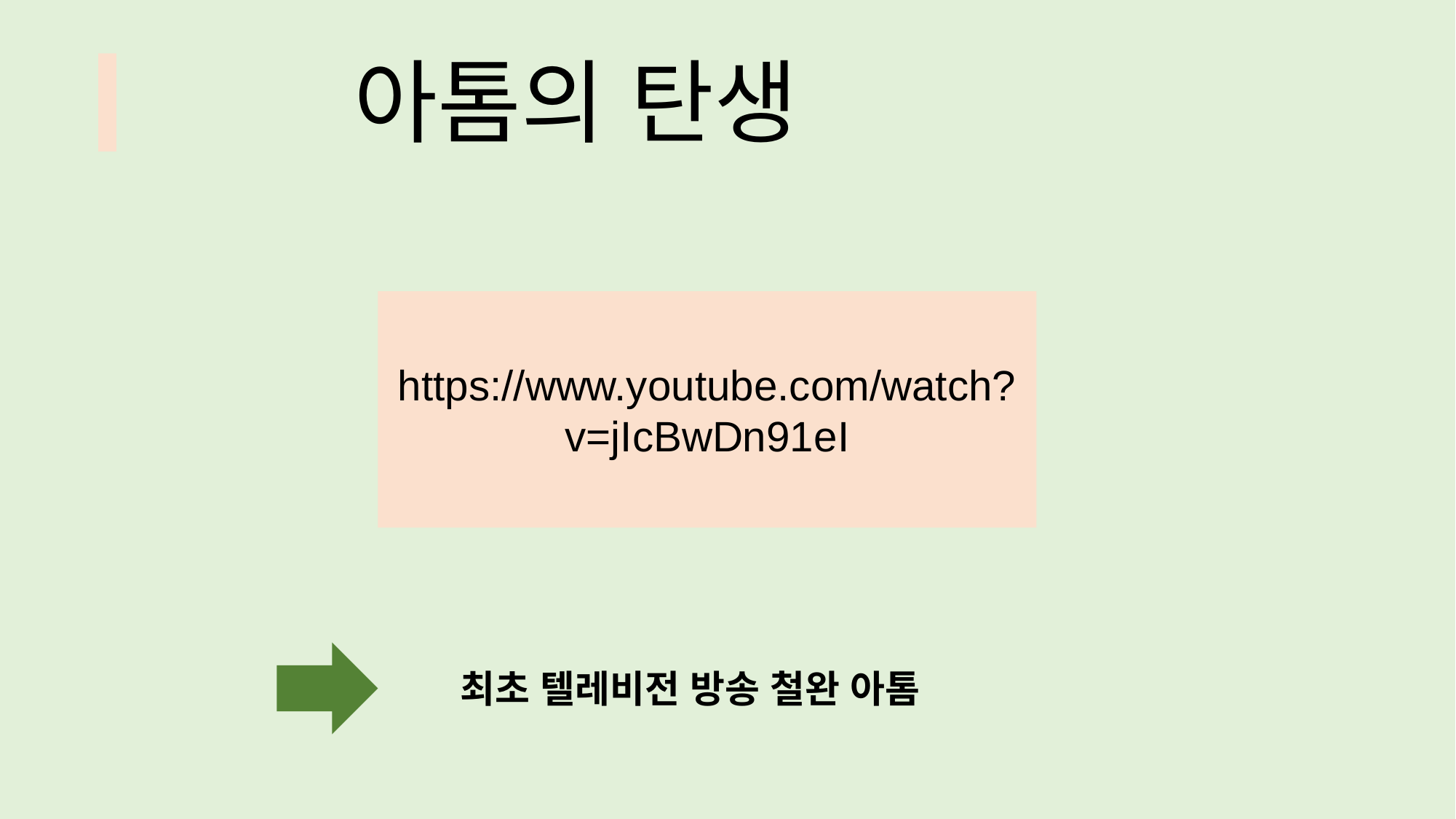

# 아톰의 탄생

https://www.youtube.com/watch?v=jIcBwDn91eI

최초 텔레비전 방송 철완 아톰